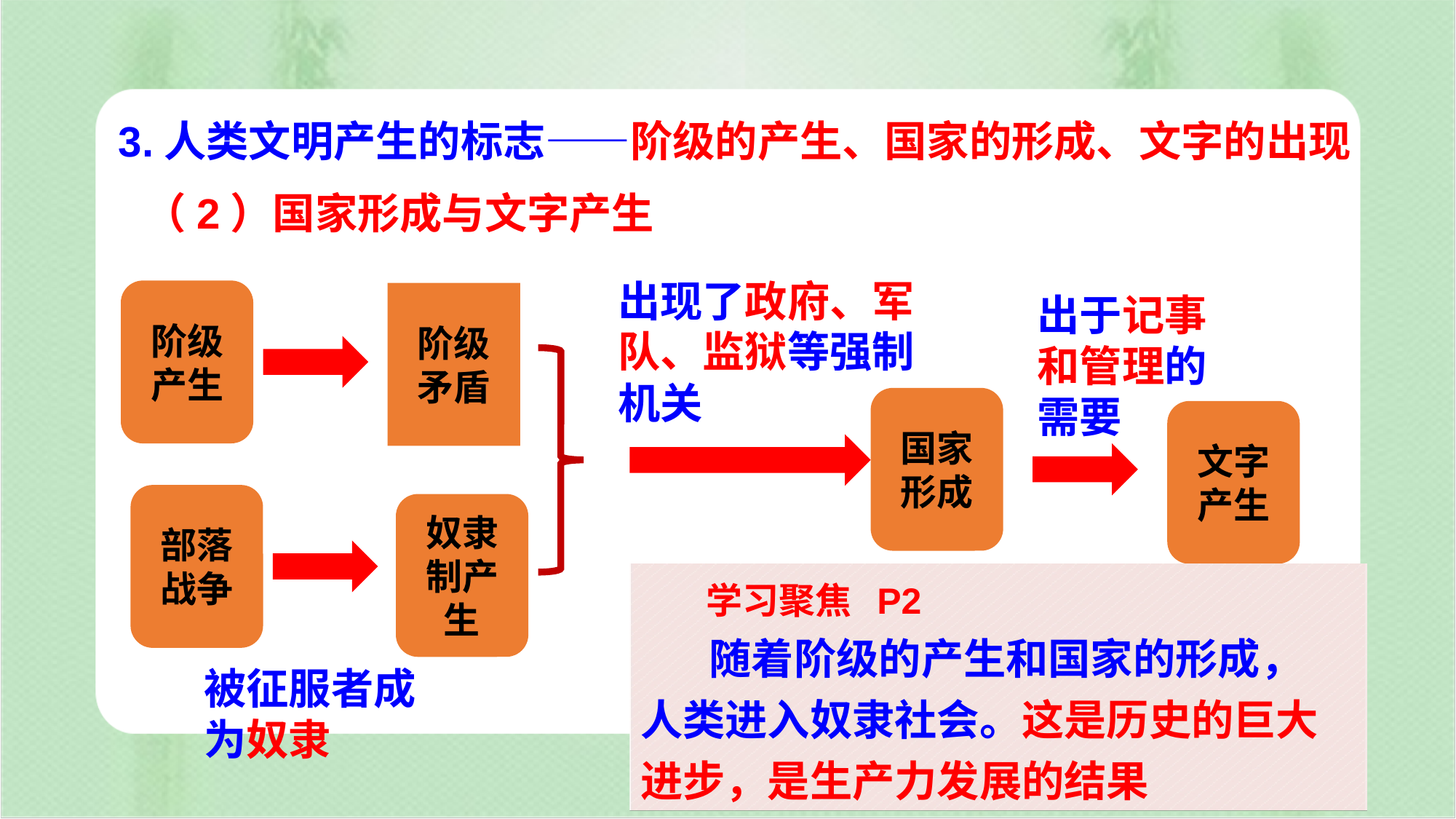

3.人类文明产生的标志——阶级的产生、国家的形成、文字的出现
（2）国家形成与文字产生
出现了政府、军队、监狱等强制机关
阶级产生
阶级
矛盾
出于记事和管理的需要

国家形成
文字产生

部落战争
奴隶
制产生

       学习聚焦  P2
       随着阶级的产生和国家的形成，
人类进入奴隶社会。这是历史的巨大进步，是生产力发展的结果
被征服者成为奴隶